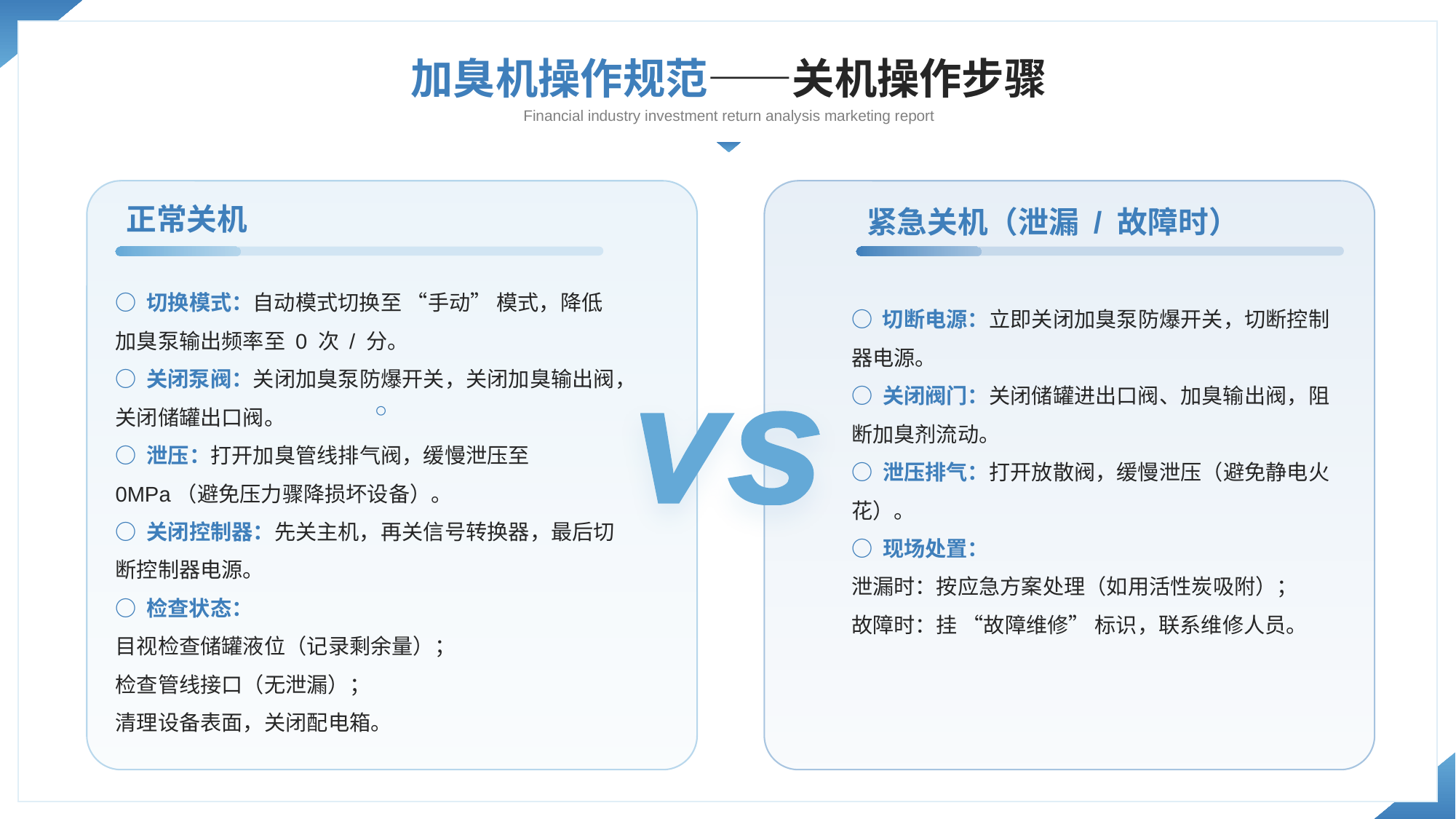

加臭机操作规范——关机操作步骤
Financial industry investment return analysis marketing report

正常关机
紧急关机（泄漏 / 故障时）

○ 切换模式：自动模式切换至 “手动” 模式，降低加臭泵输出频率至 0 次 / 分。
○ 关闭泵阀：关闭加臭泵防爆开关，关闭加臭输出阀，关闭储罐出口阀。
○ 泄压：打开加臭管线排气阀，缓慢泄压至 0MPa（避免压力骤降损坏设备）。
○ 关闭控制器：先关主机，再关信号转换器，最后切断控制器电源。
○ 检查状态：
目视检查储罐液位（记录剩余量）；
检查管线接口（无泄漏）；
清理设备表面，关闭配电箱。
○ 切断电源：立即关闭加臭泵防爆开关，切断控制器电源。
○ 关闭阀门：关闭储罐进出口阀、加臭输出阀，阻断加臭剂流动。
○ 泄压排气：打开放散阀，缓慢泄压（避免静电火花）。
○ 现场处置：
泄漏时：按应急方案处理（如用活性炭吸附）；
故障时：挂 “故障维修” 标识，联系维修人员。
○